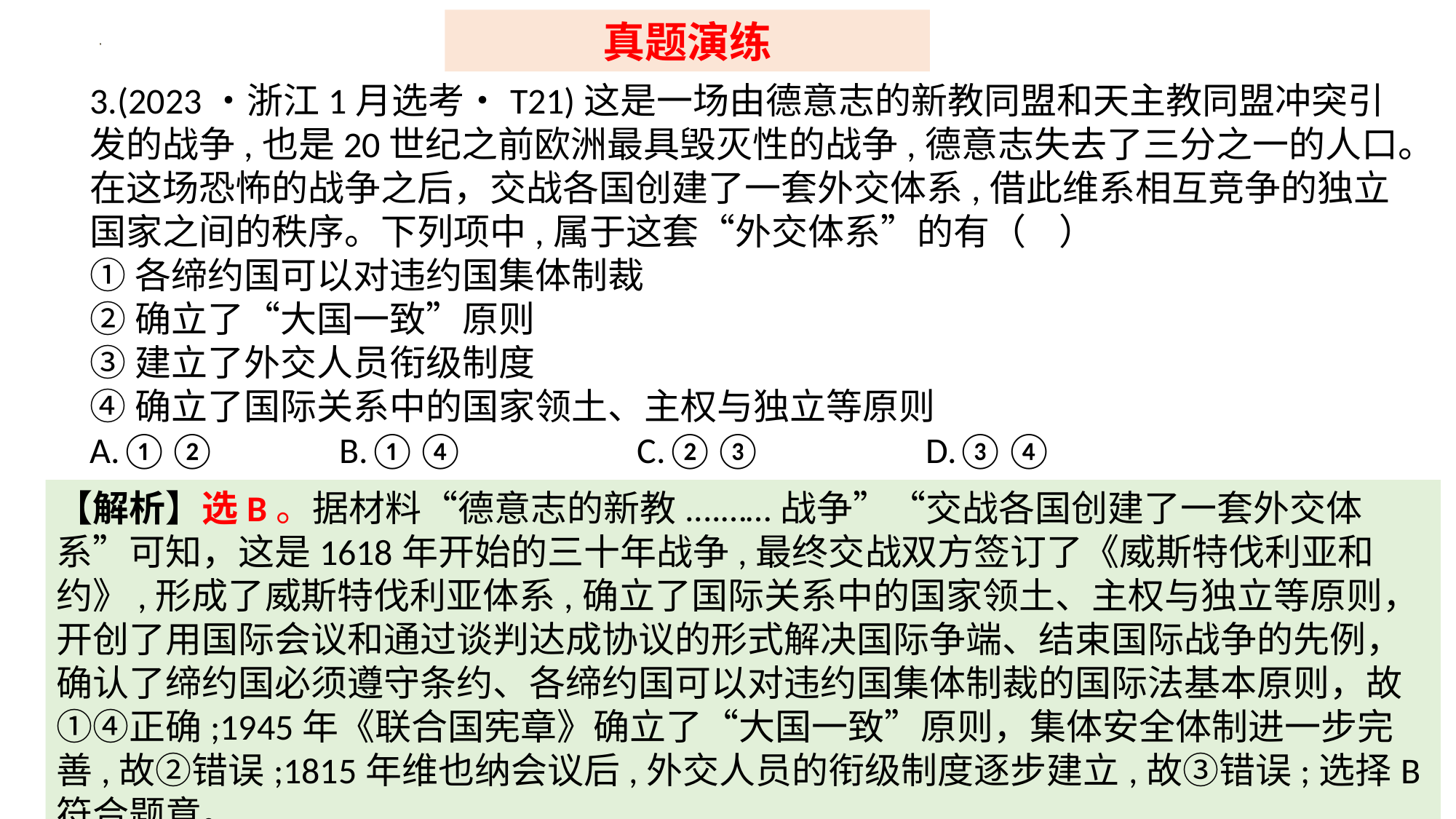

真题演练
3.(2023・浙江1月选考・T21)这是一场由德意志的新教同盟和天主教同盟冲突引发的战争,也是20世纪之前欧洲最具毁灭性的战争,德意志失去了三分之一的人口。在这场恐怖的战争之后，交战各国创建了一套外交体系,借此维系相互竞争的独立国家之间的秩序。下列项中,属于这套“外交体系”的有（    ）
①各缔约国可以对违约国集体制裁
②确立了“大国一致”原则
③建立了外交人员衔级制度
④确立了国际关系中的国家领土、主权与独立等原则
A.①②               B.①④                     C.②③                    D.③④
【解析】选B。据材料“德意志的新教....……战争”“交战各国创建了一套外交体系”可知，这是1618年开始的三十年战争,最终交战双方签订了《威斯特伐利亚和约》,形成了威斯特伐利亚体系,确立了国际关系中的国家领土、主权与独立等原则，开创了用国际会议和通过谈判达成协议的形式解决国际争端、结束国际战争的先例，确认了缔约国必须遵守条约、各缔约国可以对违约国集体制裁的国际法基本原则，故①④正确;1945年《联合国宪章》确立了“大国一致”原则，集体安全体制进一步完善,故②错误;1815年维也纳会议后,外交人员的衔级制度逐步建立,故③错误;选择B符合题意。